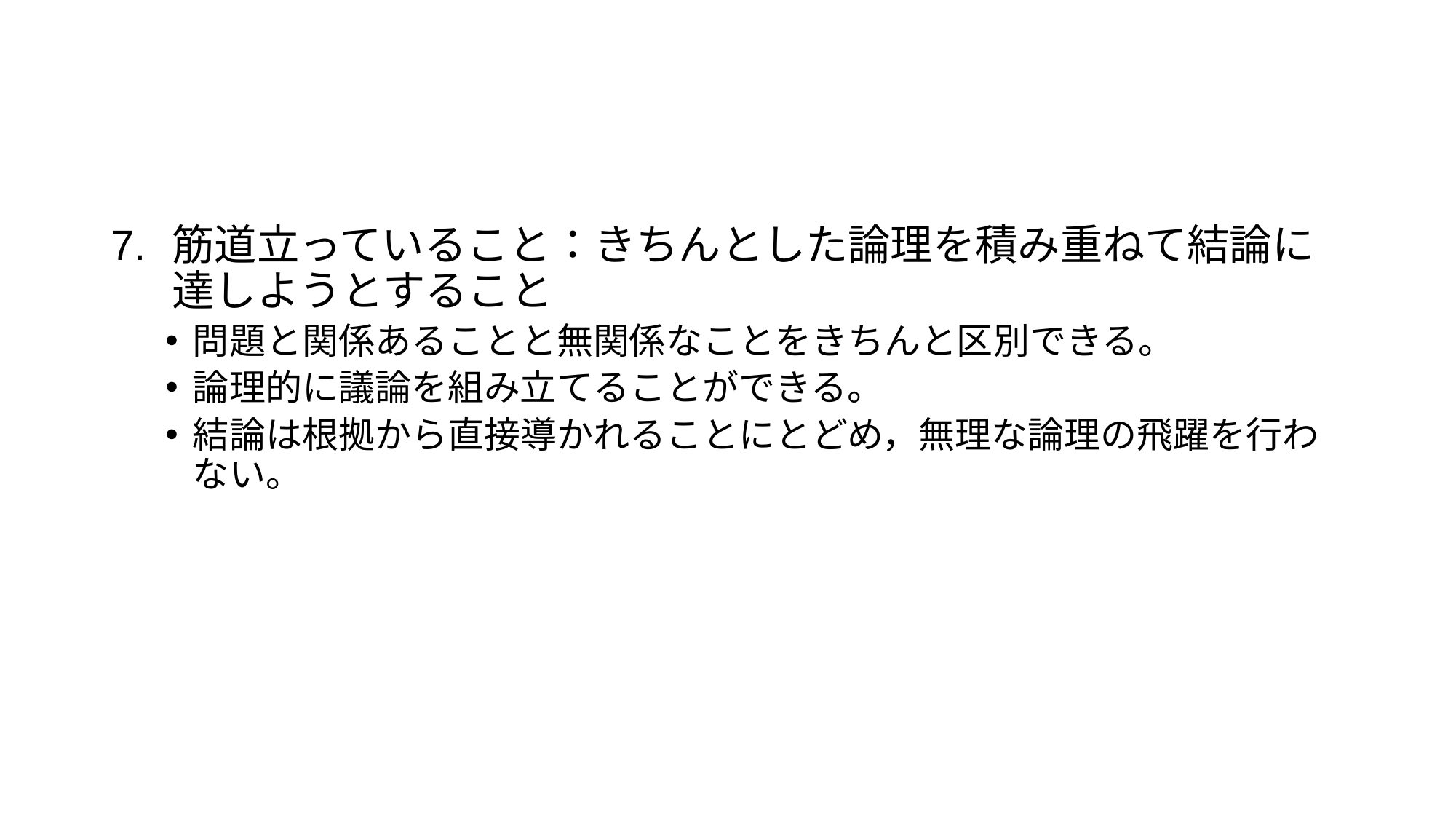

#
筋道立っていること：きちんとした論理を積み重ねて結論に達しようとすること
問題と関係あることと無関係なことをきちんと区別できる。
論理的に議論を組み立てることができる。
結論は根拠から直接導かれることにとどめ，無理な論理の飛躍を行わない。